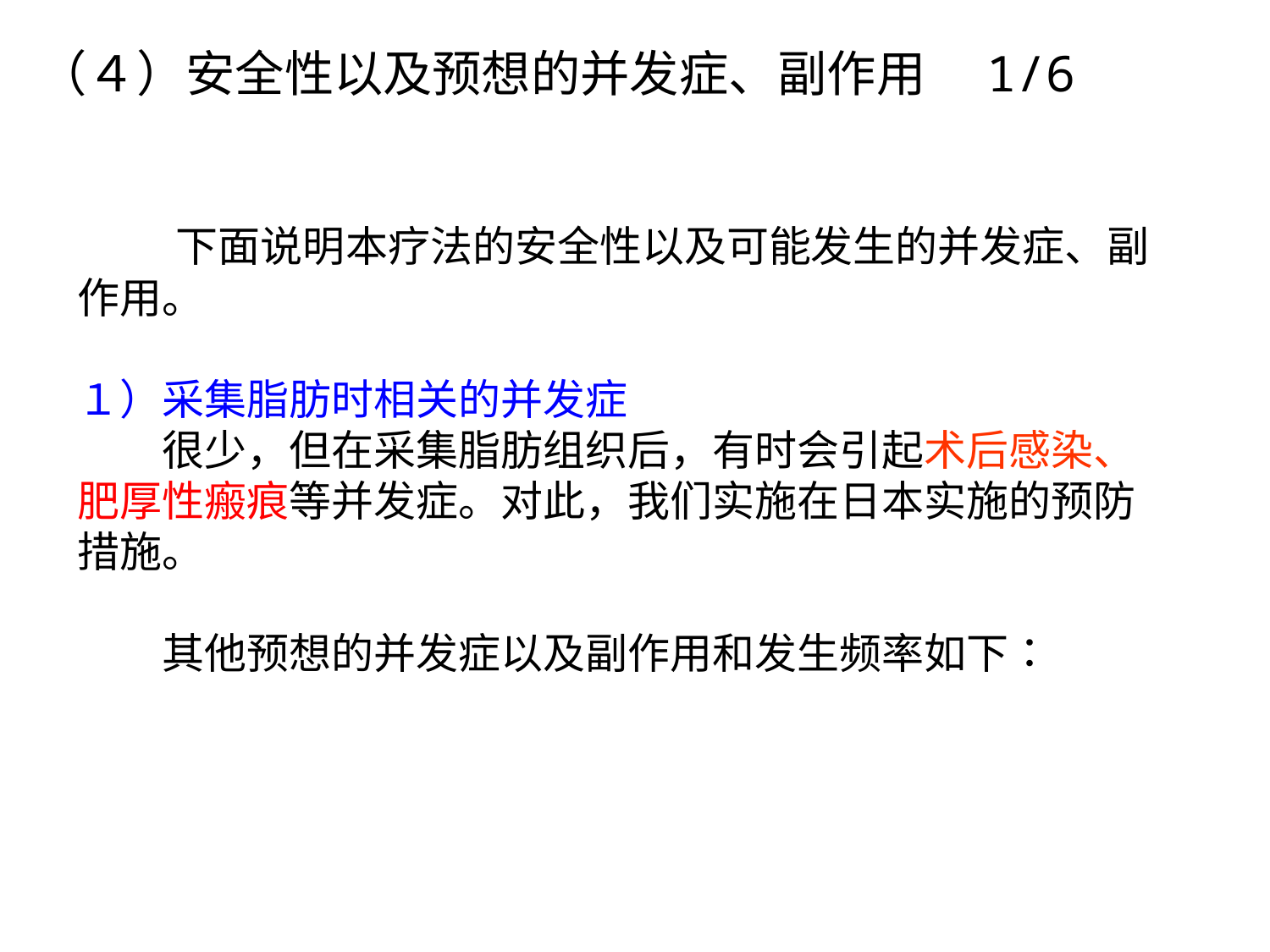

（４）安全性以及预想的并发症、副作用　1/6
　　下面说明本疗法的安全性以及可能发生的并发症、副作用。

１）采集脂肪时相关的并发症
　　很少，但在采集脂肪组织后，有时会引起术后感染、肥厚性瘢痕等并发症。对此，我们实施在日本实施的预防措施。

　　其他预想的并发症以及副作用和发生频率如下：